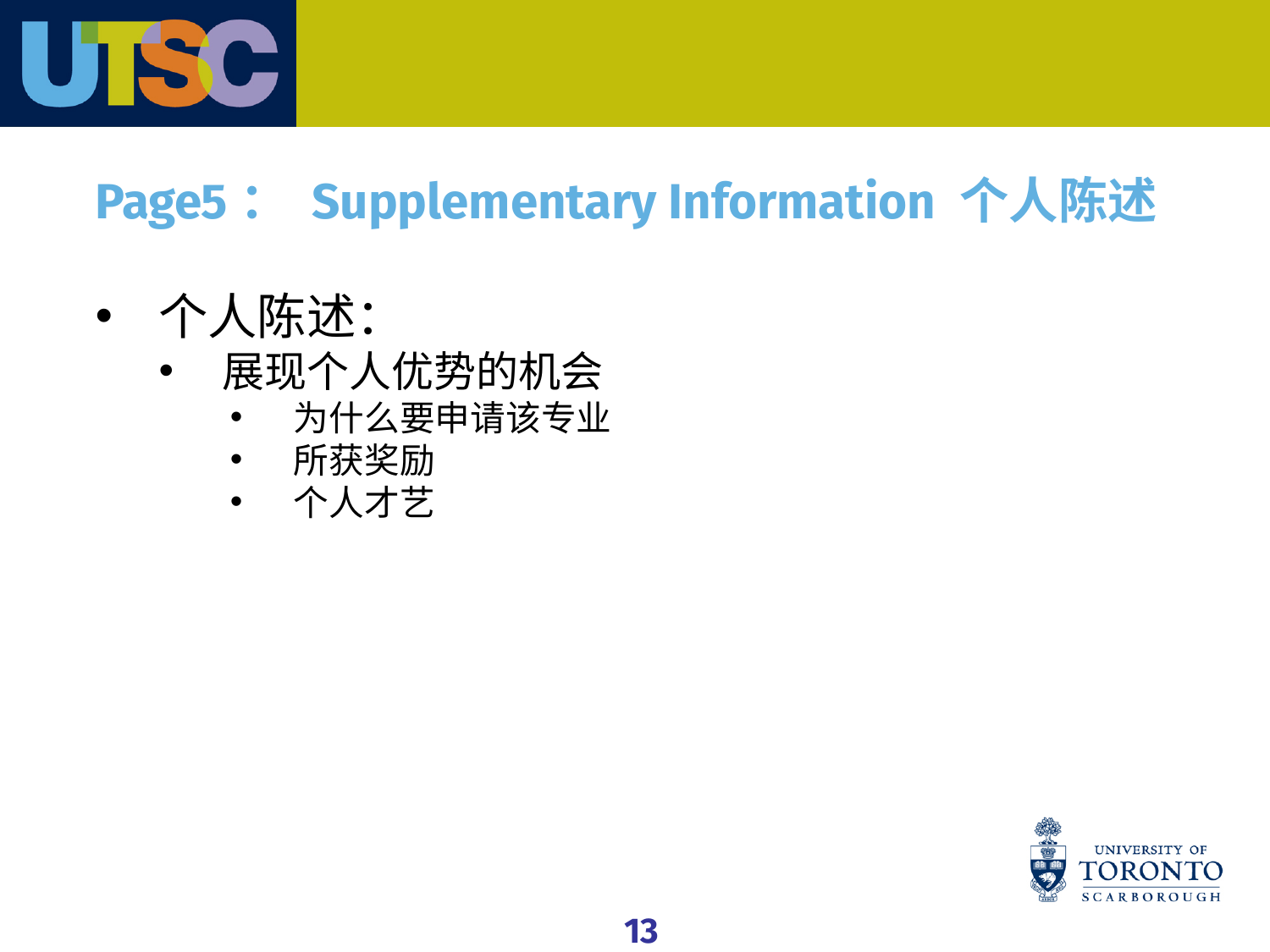

# Page5： Supplementary Information 个人陈述
个人陈述：
展现个人优势的机会
为什么要申请该专业
所获奖励
个人才艺
13